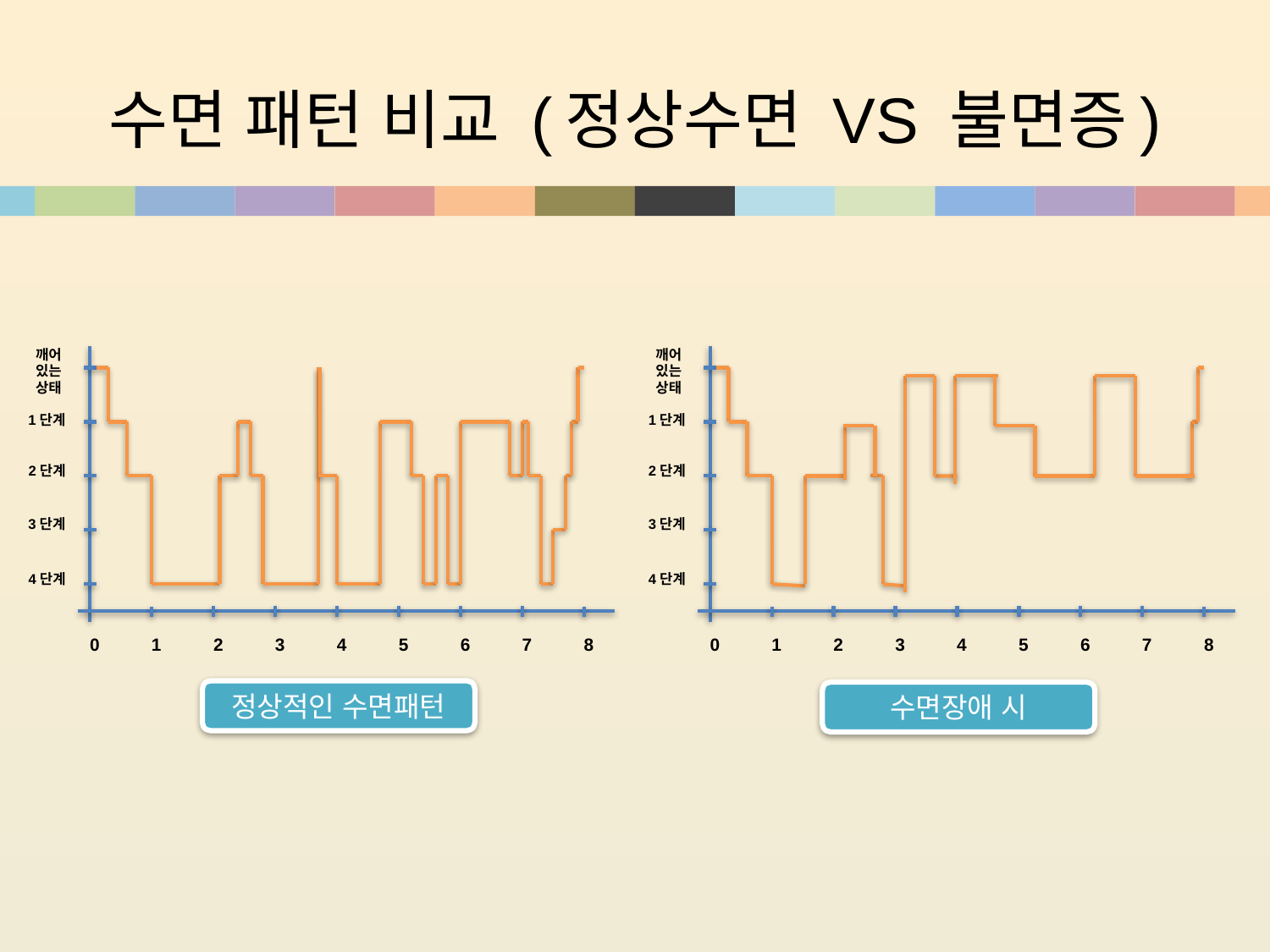

# 수면 패턴 비교 (정상수면 VS 불면증)
깨어있는 상태
1단계
2단계
3단계
4단계
0
1
2
3
4
5
6
7
8
정상적인 수면패턴
깨어있는 상태
1단계
2단계
3단계
4단계
0
1
2
3
4
5
6
7
8
수면장애 시